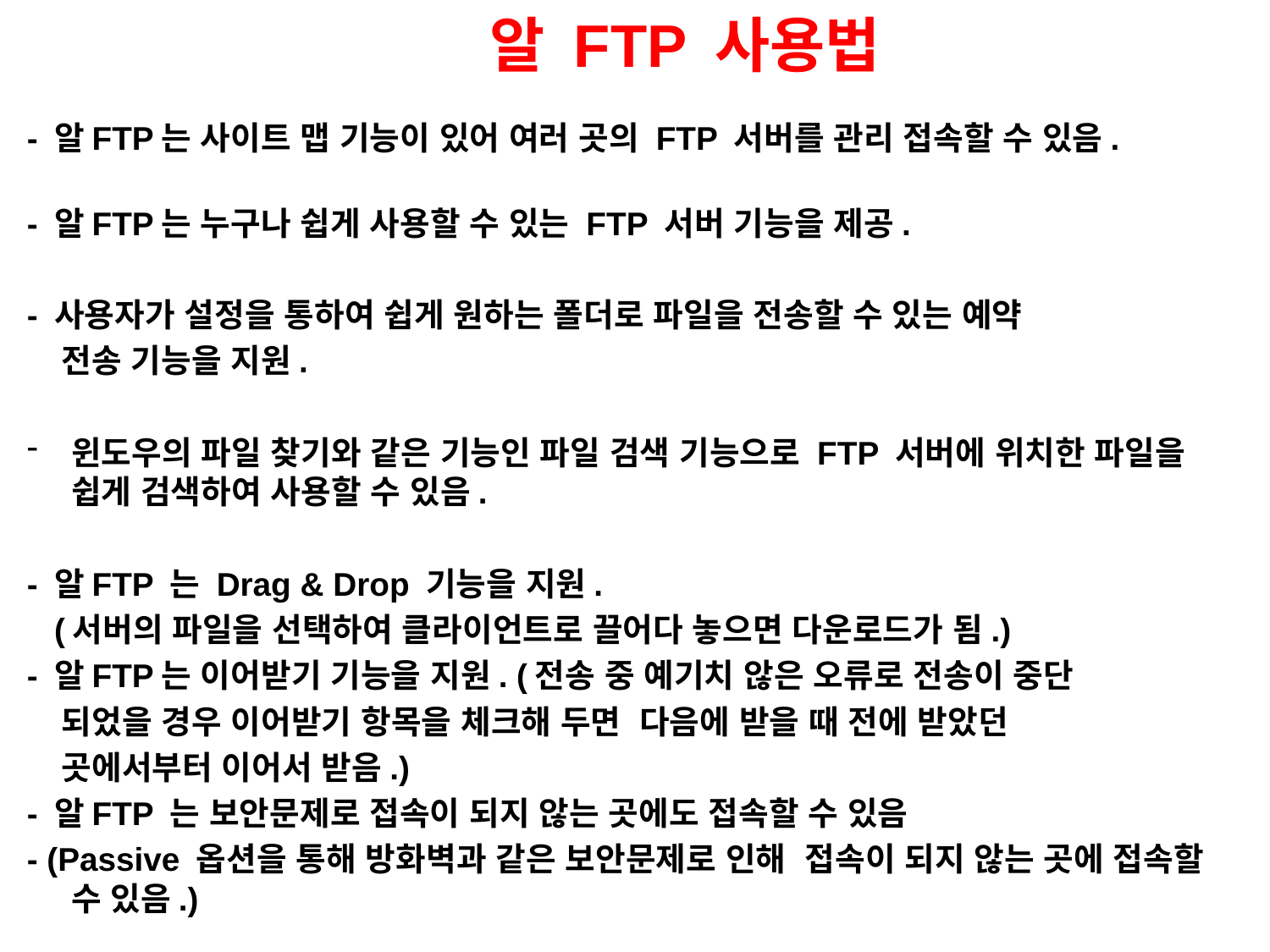

알 FTP 사용법
- 알FTP는 사이트 맵 기능이 있어 여러 곳의 FTP 서버를 관리 접속할 수 있음.
- 알FTP는 누구나 쉽게 사용할 수 있는 FTP 서버 기능을 제공.

- 사용자가 설정을 통하여 쉽게 원하는 폴더로 파일을 전송할 수 있는 예약
   전송 기능을 지원.

윈도우의 파일 찾기와 같은 기능인 파일 검색 기능으로 FTP 서버에 위치한 파일을 쉽게 검색하여 사용할 수 있음.

- 알FTP 는 Drag & Drop 기능을 지원.
   (서버의 파일을 선택하여 클라이언트로 끌어다 놓으면 다운로드가 됨.)
- 알FTP는 이어받기 기능을 지원. (전송 중 예기치 않은 오류로 전송이 중단
   되었을 경우 이어받기 항목을 체크해 두면  다음에 받을 때 전에 받았던
   곳에서부터 이어서 받음.)
- 알FTP 는 보안문제로 접속이 되지 않는 곳에도 접속할 수 있음
- (Passive 옵션을 통해 방화벽과 같은 보안문제로 인해  접속이 되지 않는 곳에 접속할 수 있음.)